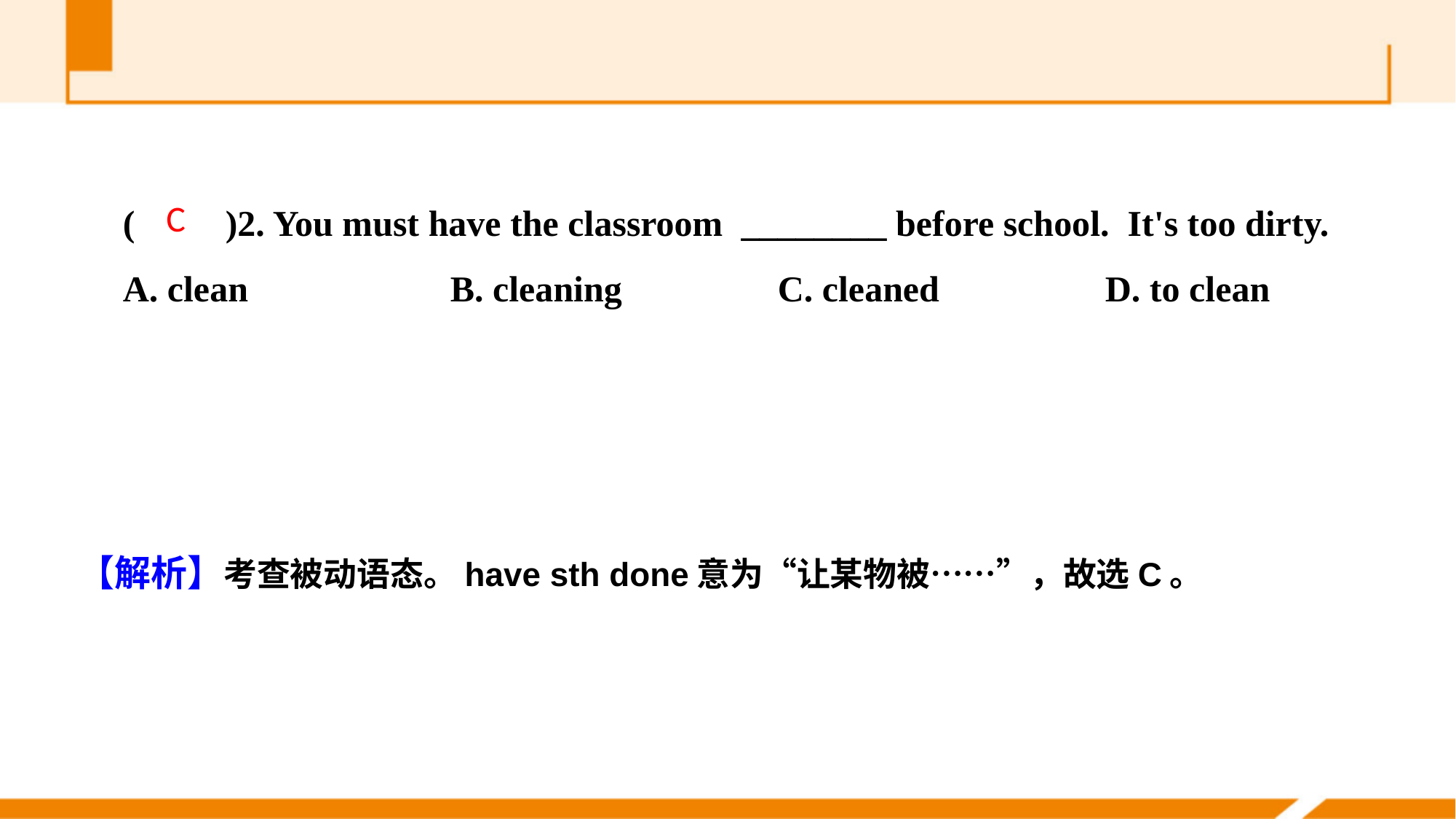

(　　)2. You must have the classroom  ________ before school.  It's too dirty.
A. clean  		B. cleaning		C. cleaned  		D. to clean
C
【解析】考查被动语态。have sth done意为“让某物被……”，故选C。